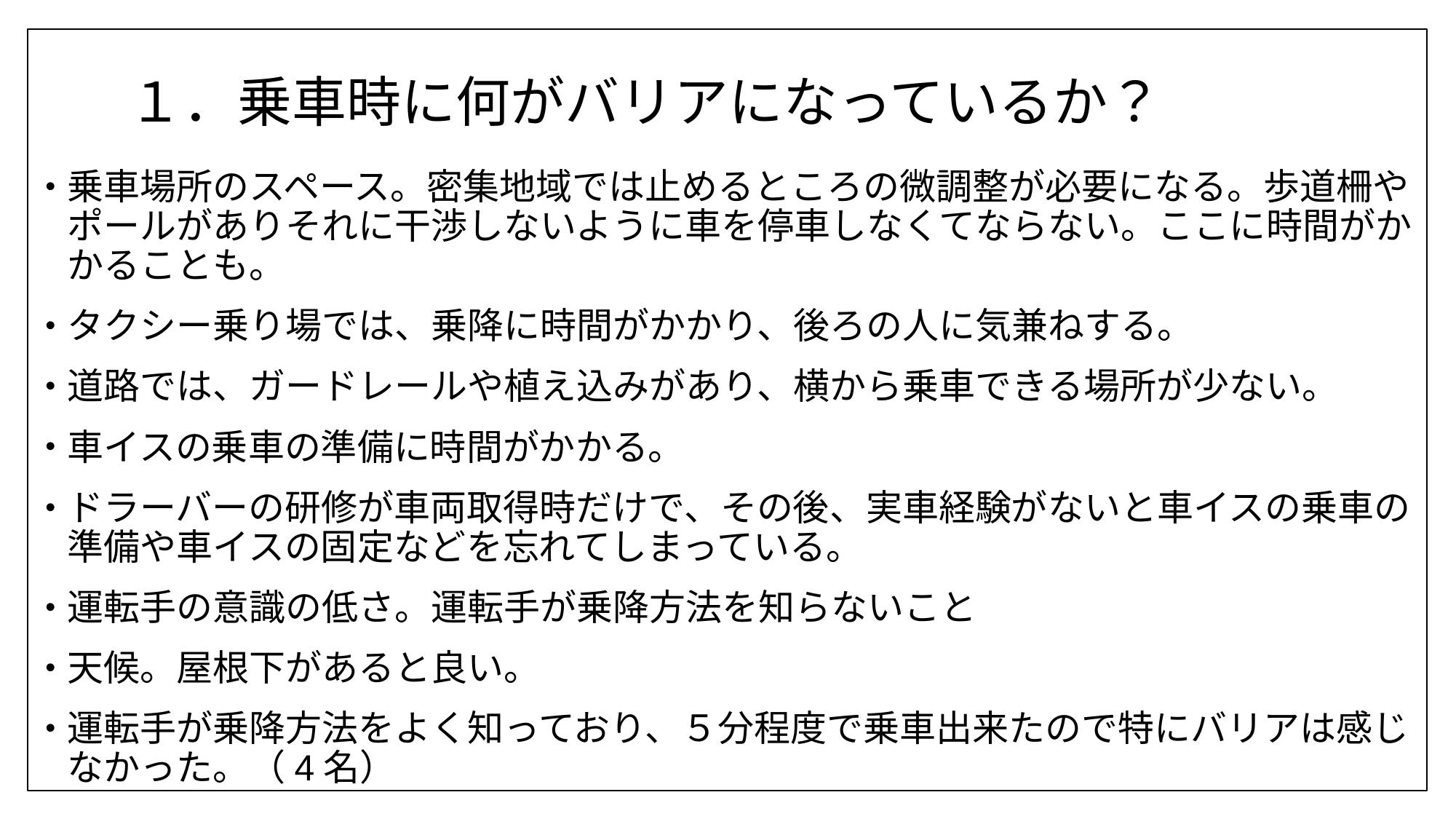

# １．乗車時に何がバリアになっているか？
乗車場所のスペース。密集地域では止めるところの微調整が必要になる。歩道柵やポールがありそれに干渉しないように車を停車しなくてならない。ここに時間がかかることも。
タクシー乗り場では、乗降に時間がかかり、後ろの人に気兼ねする。
道路では、ガードレールや植え込みがあり、横から乗車できる場所が少ない。
車イスの乗車の準備に時間がかかる。
ドラーバーの研修が車両取得時だけで、その後、実車経験がないと車イスの乗車の準備や車イスの固定などを忘れてしまっている。
運転手の意識の低さ。運転手が乗降方法を知らないこと
天候。屋根下があると良い。
運転手が乗降方法をよく知っており、５分程度で乗車出来たので特にバリアは感じなかった。（4名）